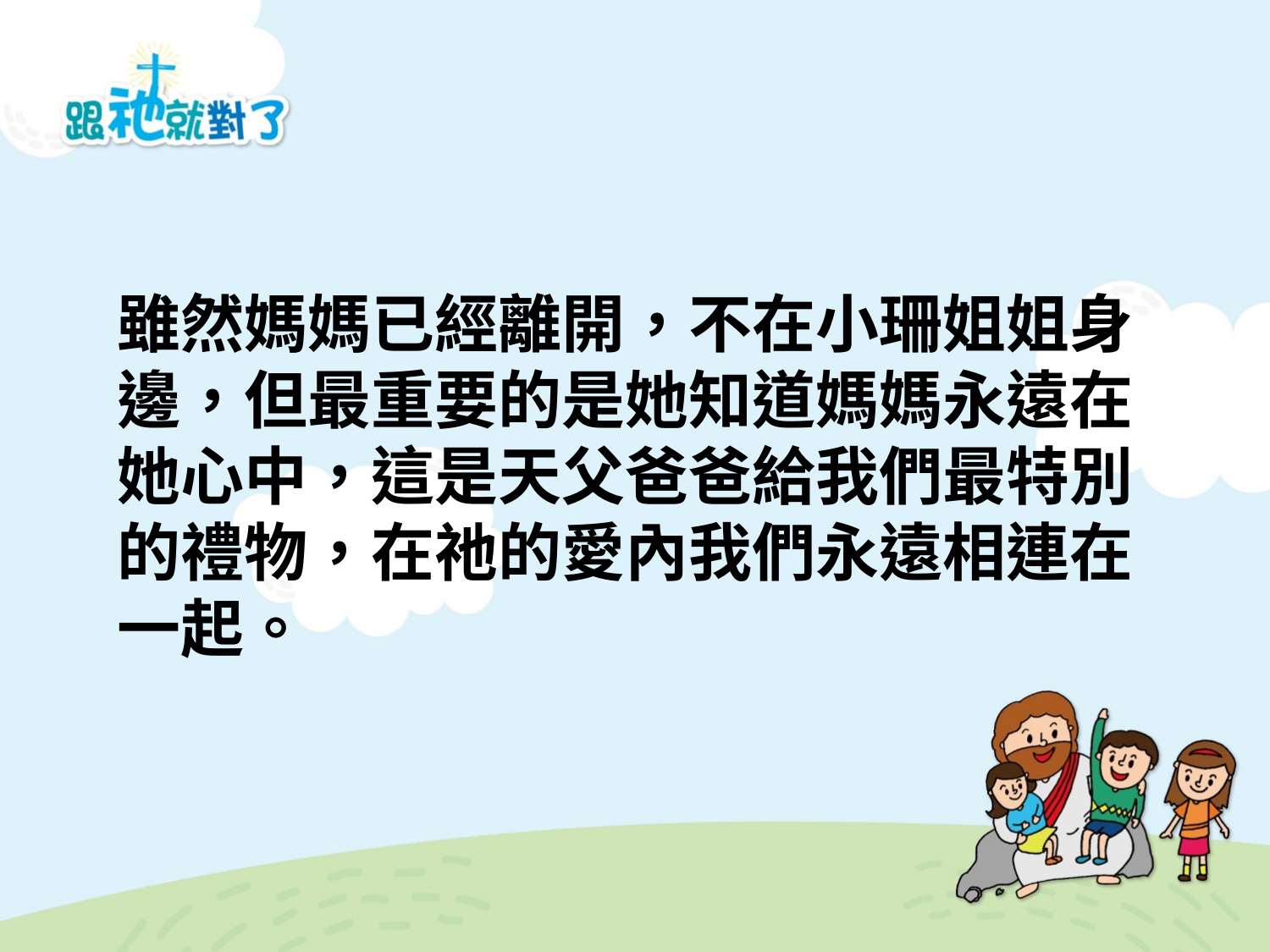

雖然媽媽已經離開，不在小珊姐姐身邊，但最重要的是她知道媽媽永遠在她心中，這是天父爸爸給我們最特別的禮物，在祂的愛內我們永遠相連在一起。